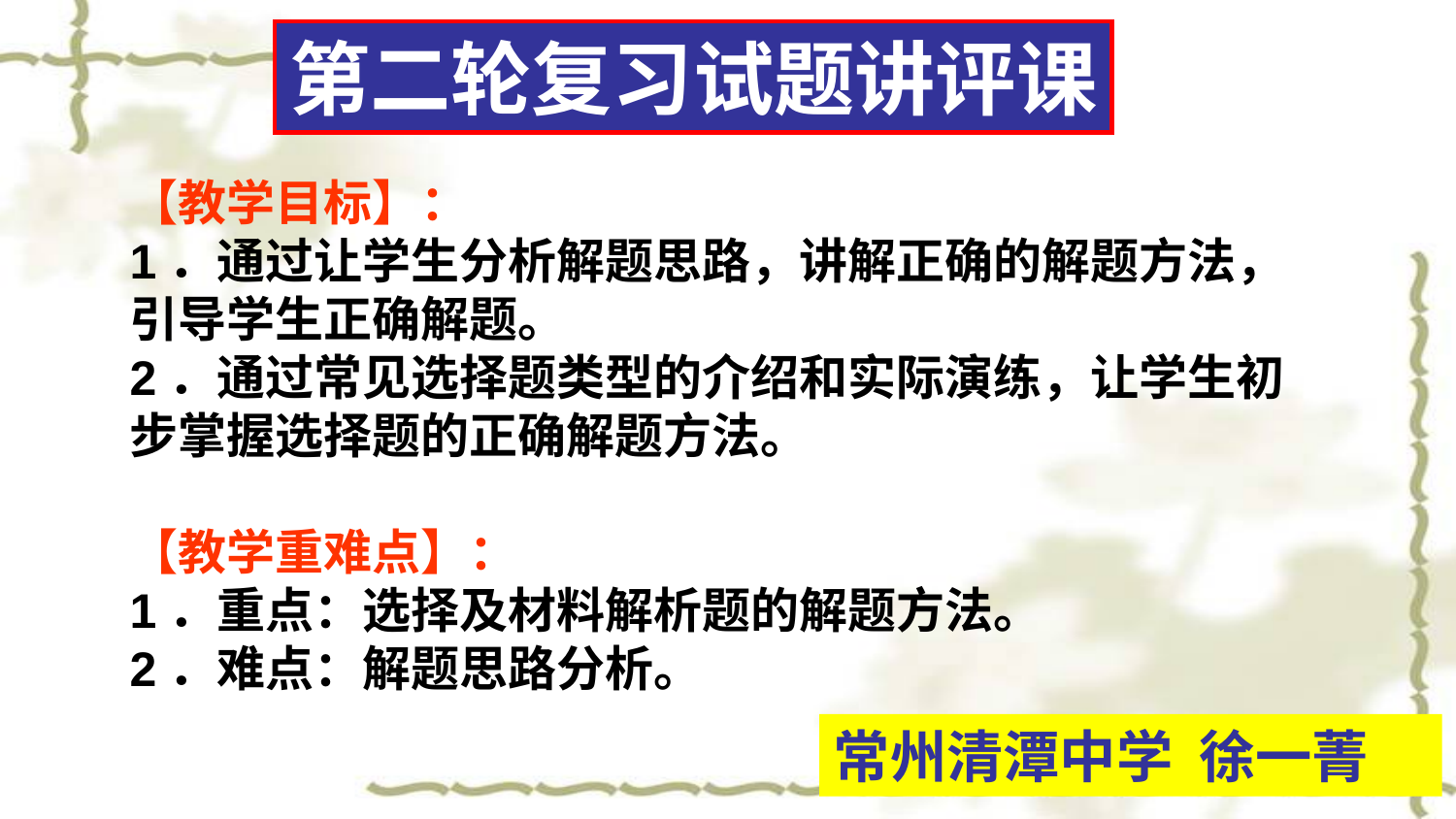

第二轮复习试题讲评课
【教学目标】：
1．通过让学生分析解题思路，讲解正确的解题方法，引导学生正确解题。
2．通过常见选择题类型的介绍和实际演练，让学生初步掌握选择题的正确解题方法。

【教学重难点】：
1．重点：选择及材料解析题的解题方法。
2．难点：解题思路分析。
常州清潭中学  徐一菁